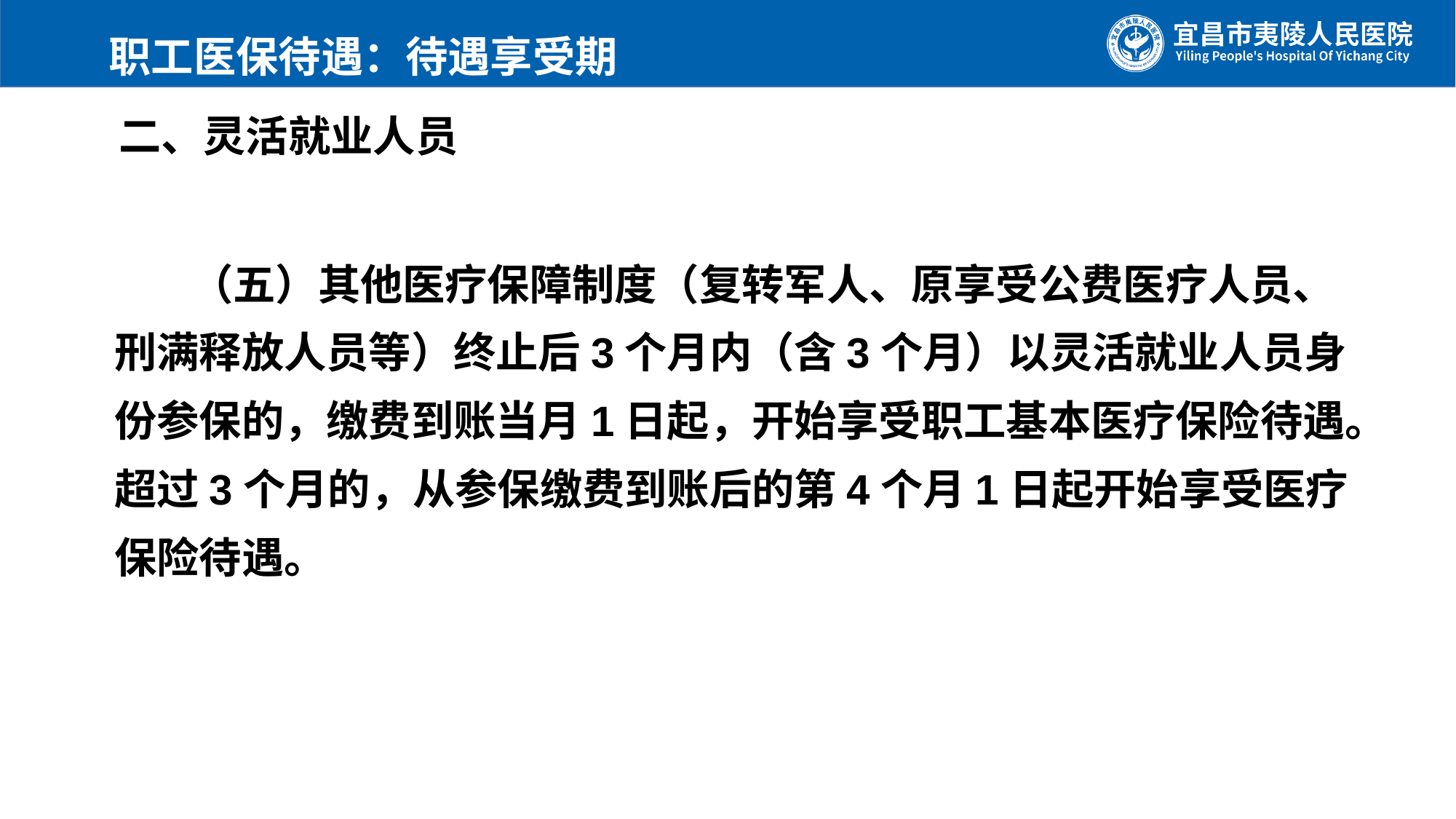

职工医保待遇：待遇享受期

二、灵活就业人员

       （五）其他医疗保障制度（复转军人、原享受公费医疗人员、刑满释放人员等）终止后3个月内（含3个月）以灵活就业人员身份参保的，缴费到账当月1日起，开始享受职工基本医疗保险待遇。超过3个月的，从参保缴费到账后的第4个月1日起开始享受医疗保险待遇。